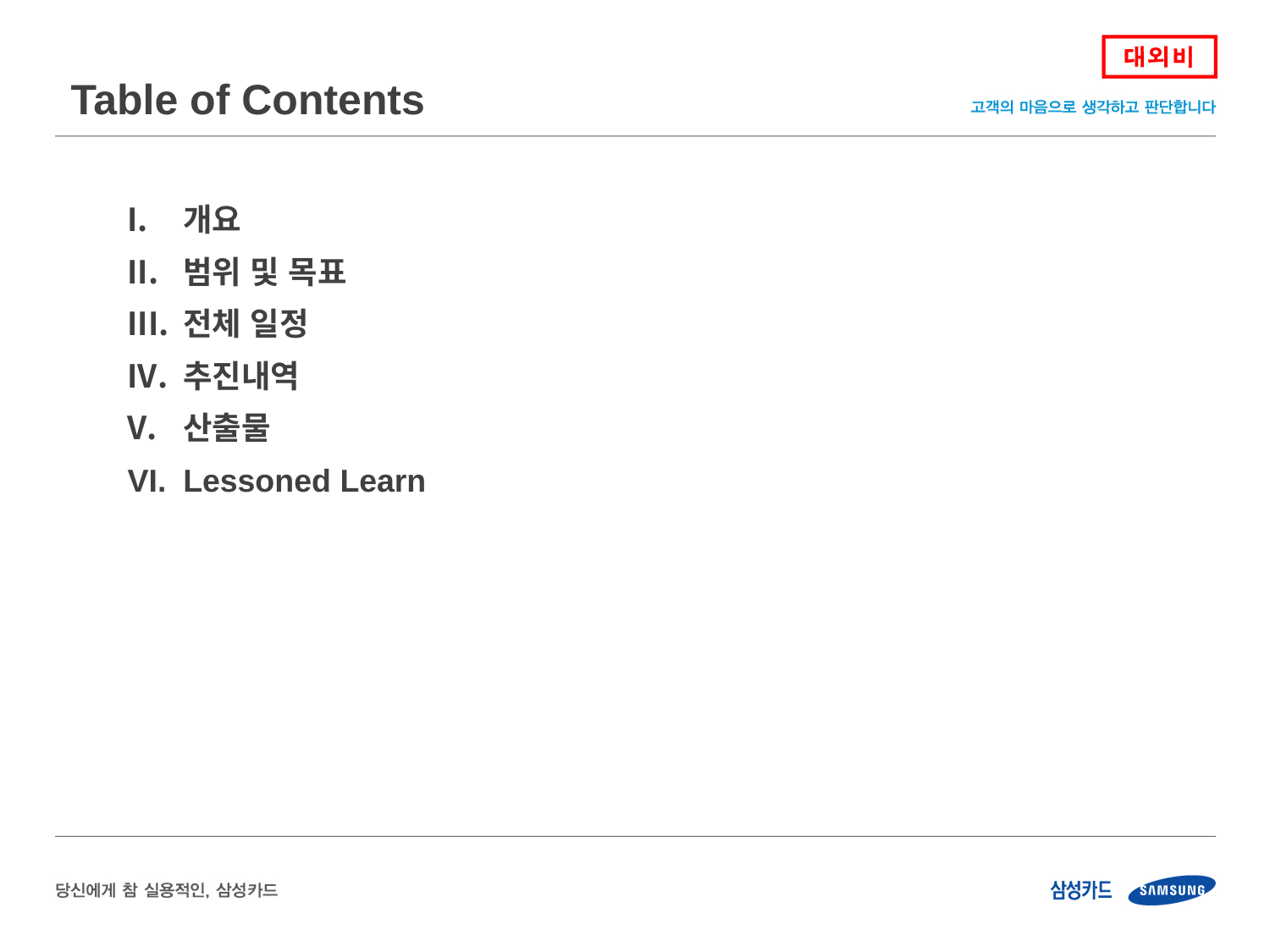

Table of Contents
개요
범위 및 목표
전체 일정
추진내역
산출물
Lessoned Learn